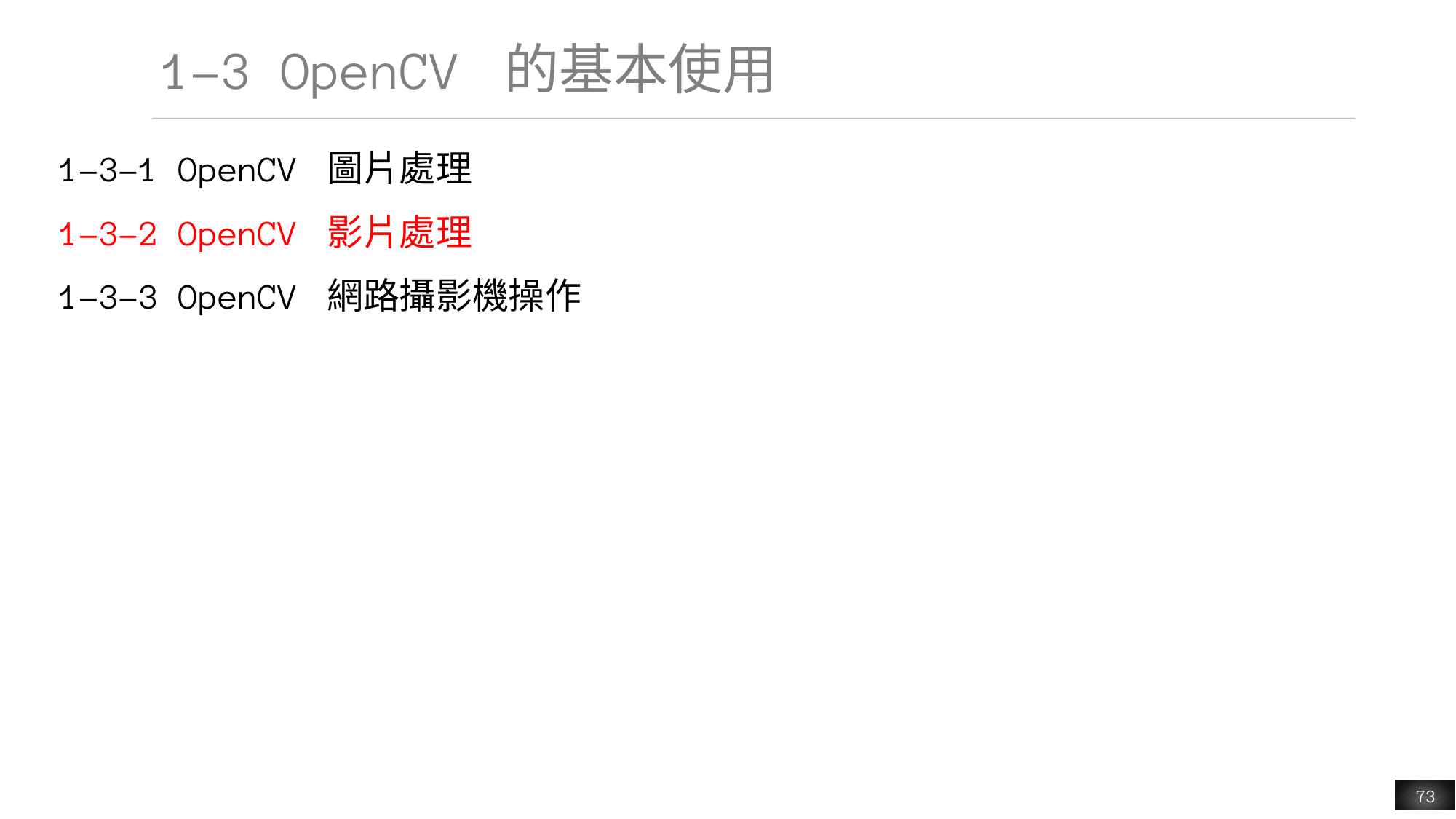

# 1-3 OpenCV 的基本使用
1-3-1 OpenCV 圖片處理
1-3-2 OpenCV 影片處理
1-3-3 OpenCV 網路攝影機操作